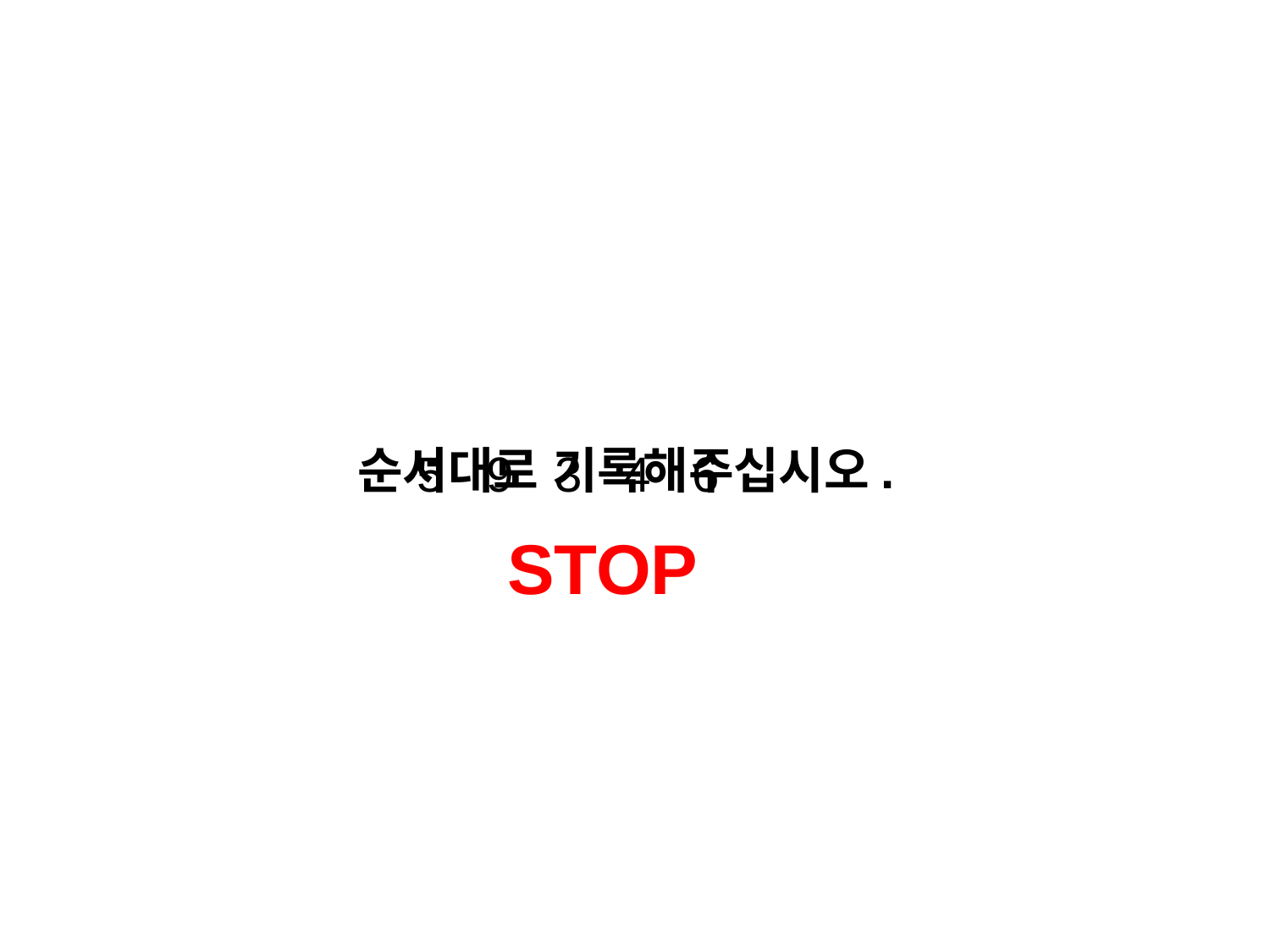

순서대로 기록해주십시오.
5   9   3   4   6
STOP